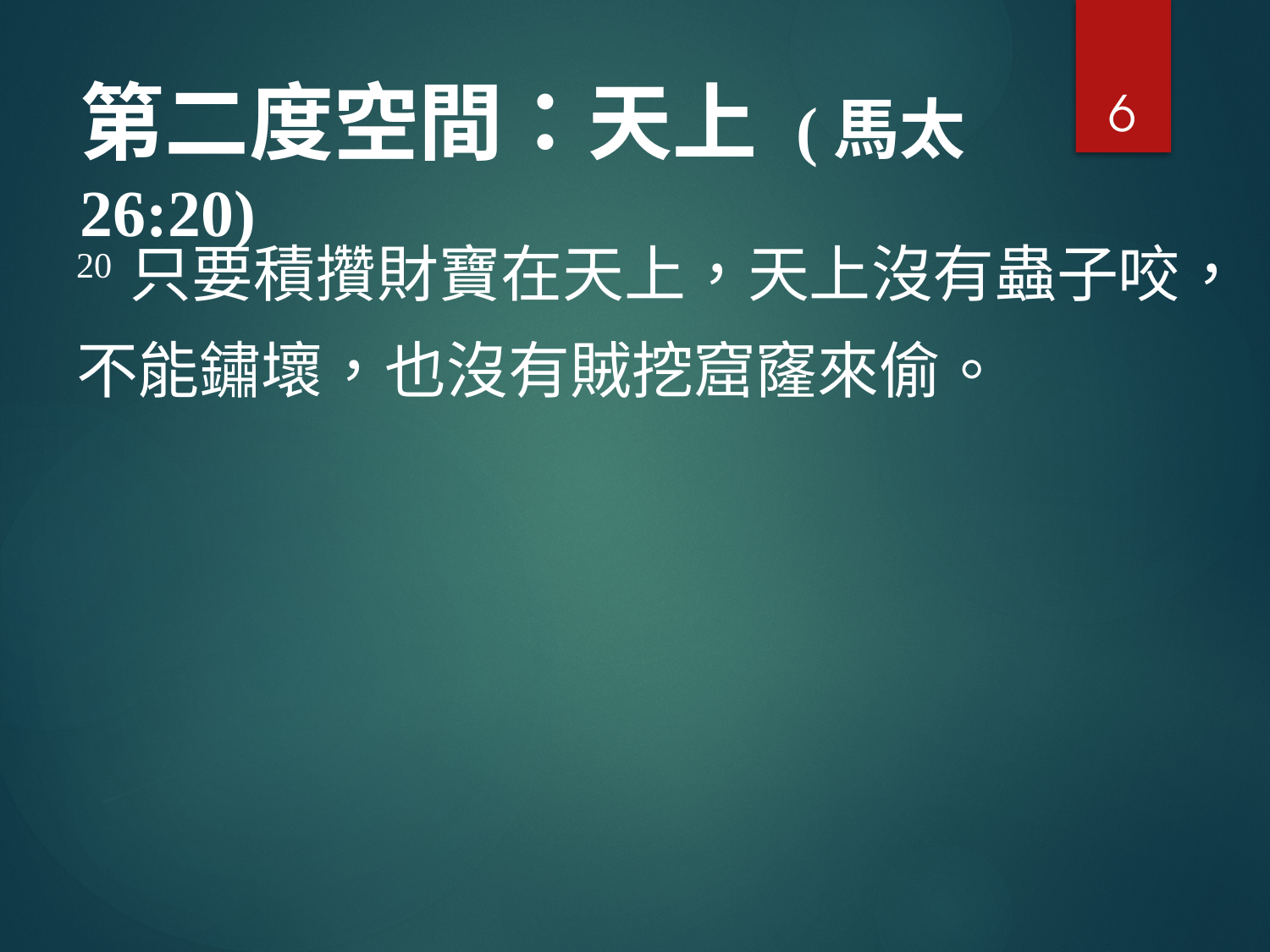

6
# 第二度空間：天上 (馬太26:20)
20 只要積攢財寶在天上，天上沒有蟲子咬，不能鏽壞，也沒有賊挖窟窿來偷。